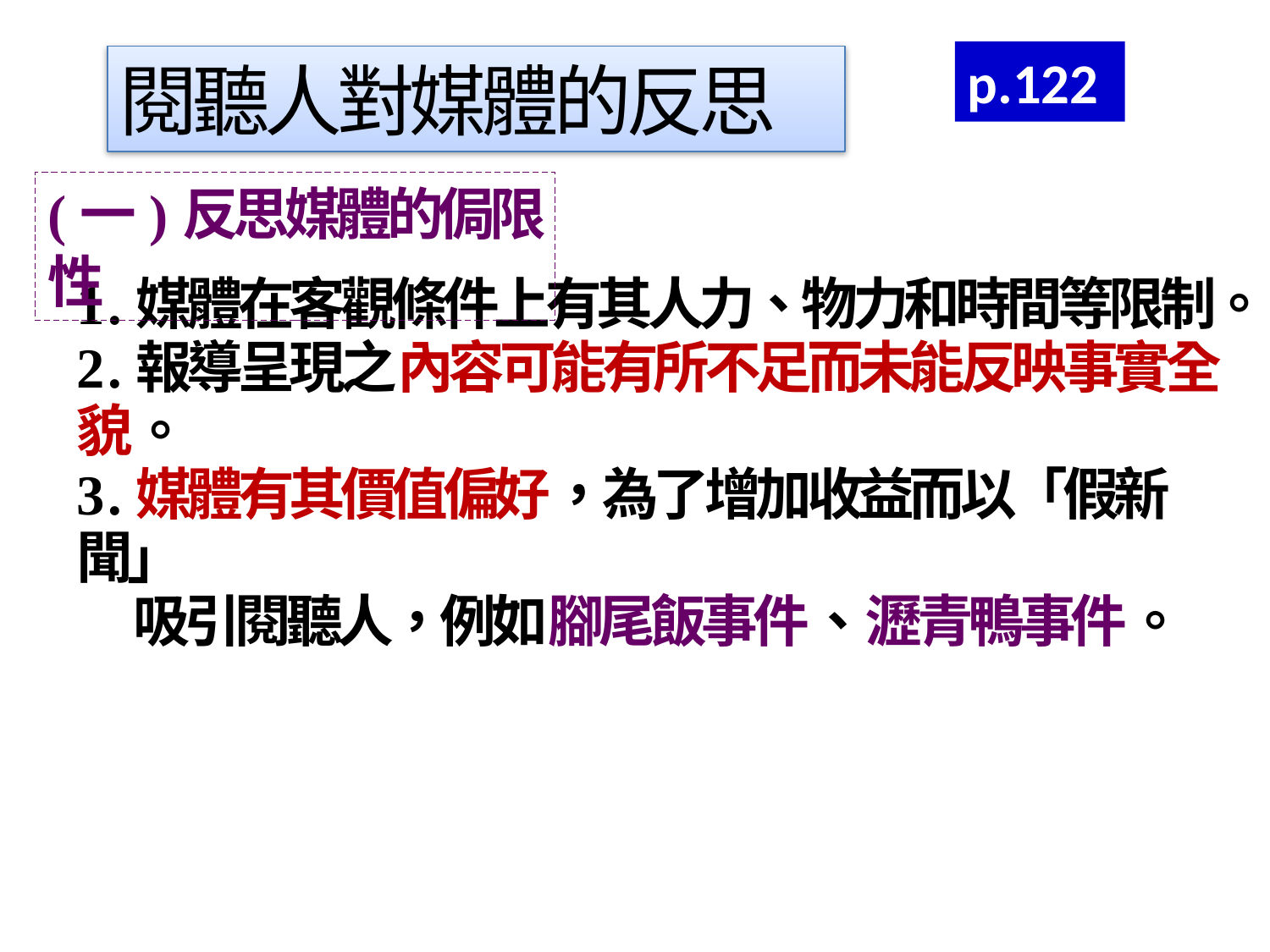

p.122
閱聽人對媒體的反思
(一)反思媒體的侷限性
1 .媒體在客觀條件上有其人力、物力和時間等限制。
2 .報導呈現之內容可能有所不足而未能反映事實全貌。
3 .媒體有其價值偏好，為了增加收益而以「假新聞」
     吸引閱聽人，例如腳尾飯事件、瀝青鴨事件。